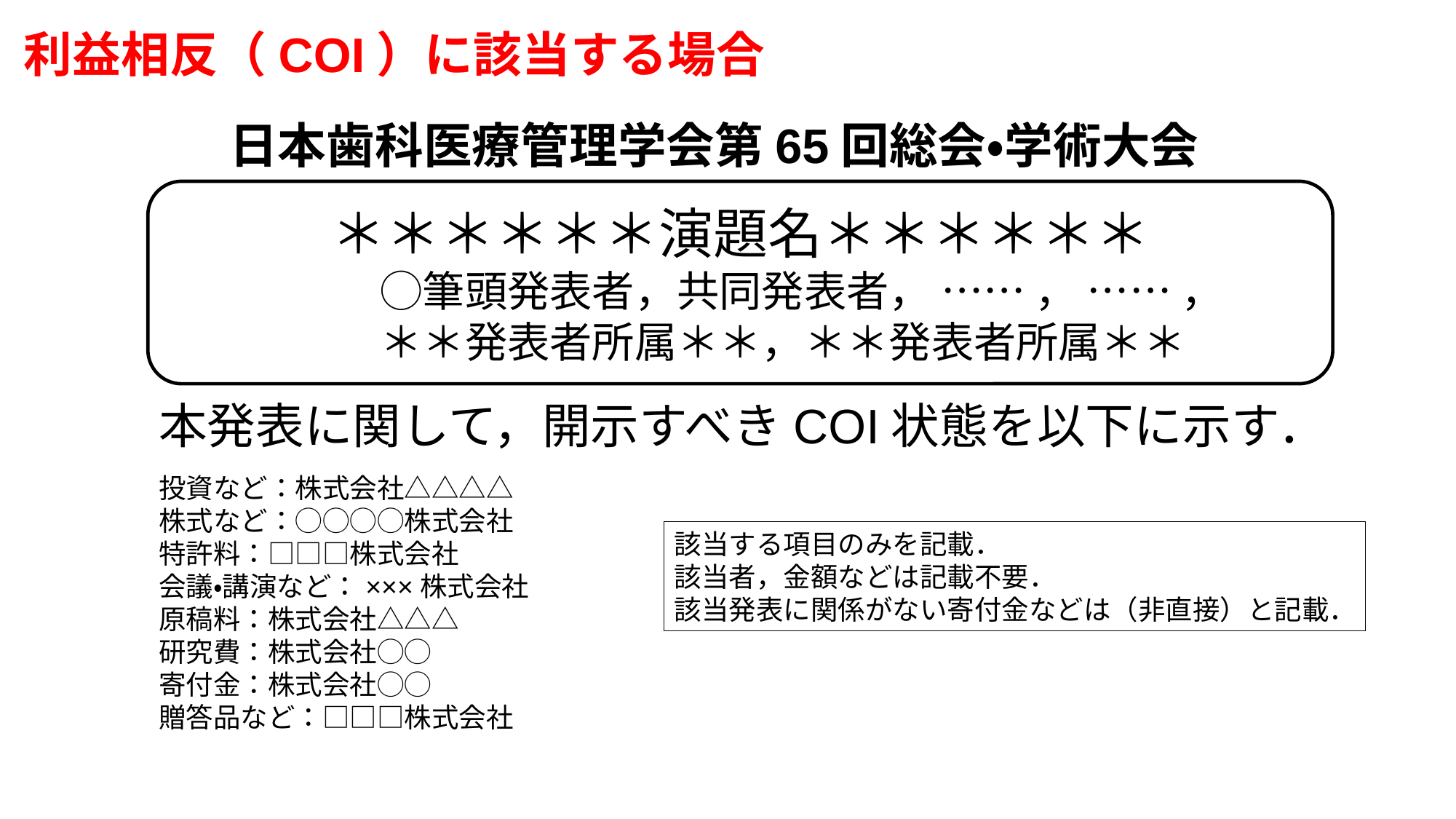

利益相反（COI）に該当する場合
日本歯科医療管理学会第65回総会・学術大会
＊＊＊＊＊＊演題名＊＊＊＊＊＊
　　　　　◯筆頭発表者，共同発表者， …… ， …… ，
　　　　　＊＊発表者所属＊＊，＊＊発表者所属＊＊
本発表に関して，開示すべきCOI状態を以下に示す．
投資など：株式会社△△△△
株式など：◯◯◯◯株式会社
特許料：□□□株式会社
会議・講演など：×××株式会社
原稿料：株式会社△△△
研究費：株式会社◯◯
寄付金：株式会社◯◯
贈答品など：□□□株式会社
該当する項目のみを記載．
該当者，金額などは記載不要．
該当発表に関係がない寄付金などは（非直接）と記載．